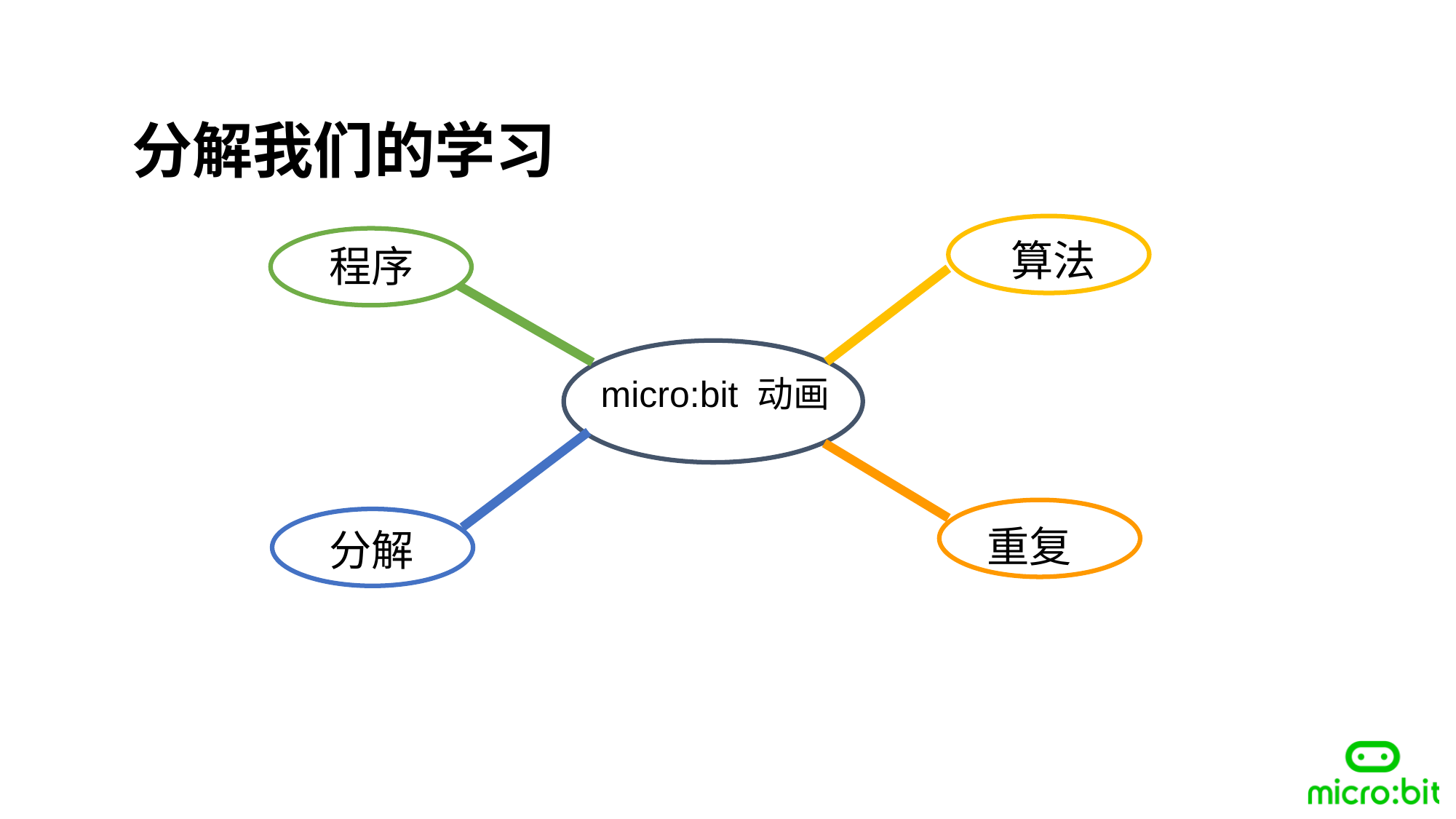

分解我们的学习

算法

程序

micro:bit 动画

重复
分解